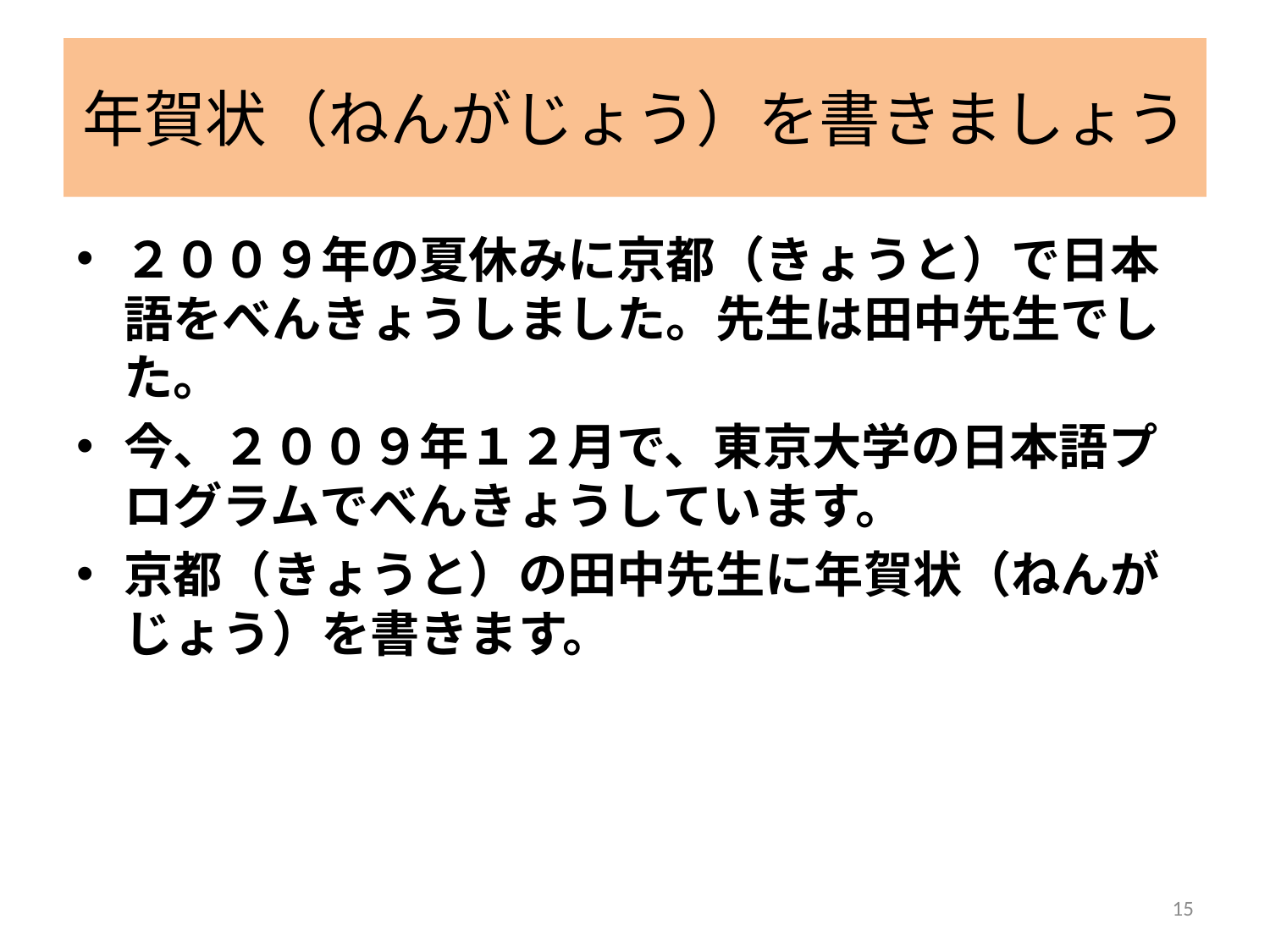

# 年賀状（ねんがじょう）を書きましょう
２００９年の夏休みに京都（きょうと）で日本語をべんきょうしました。先生は田中先生でした。
今、２００９年１２月で、東京大学の日本語プログラムでべんきょうしています。
京都（きょうと）の田中先生に年賀状（ねんがじょう）を書きます。
15